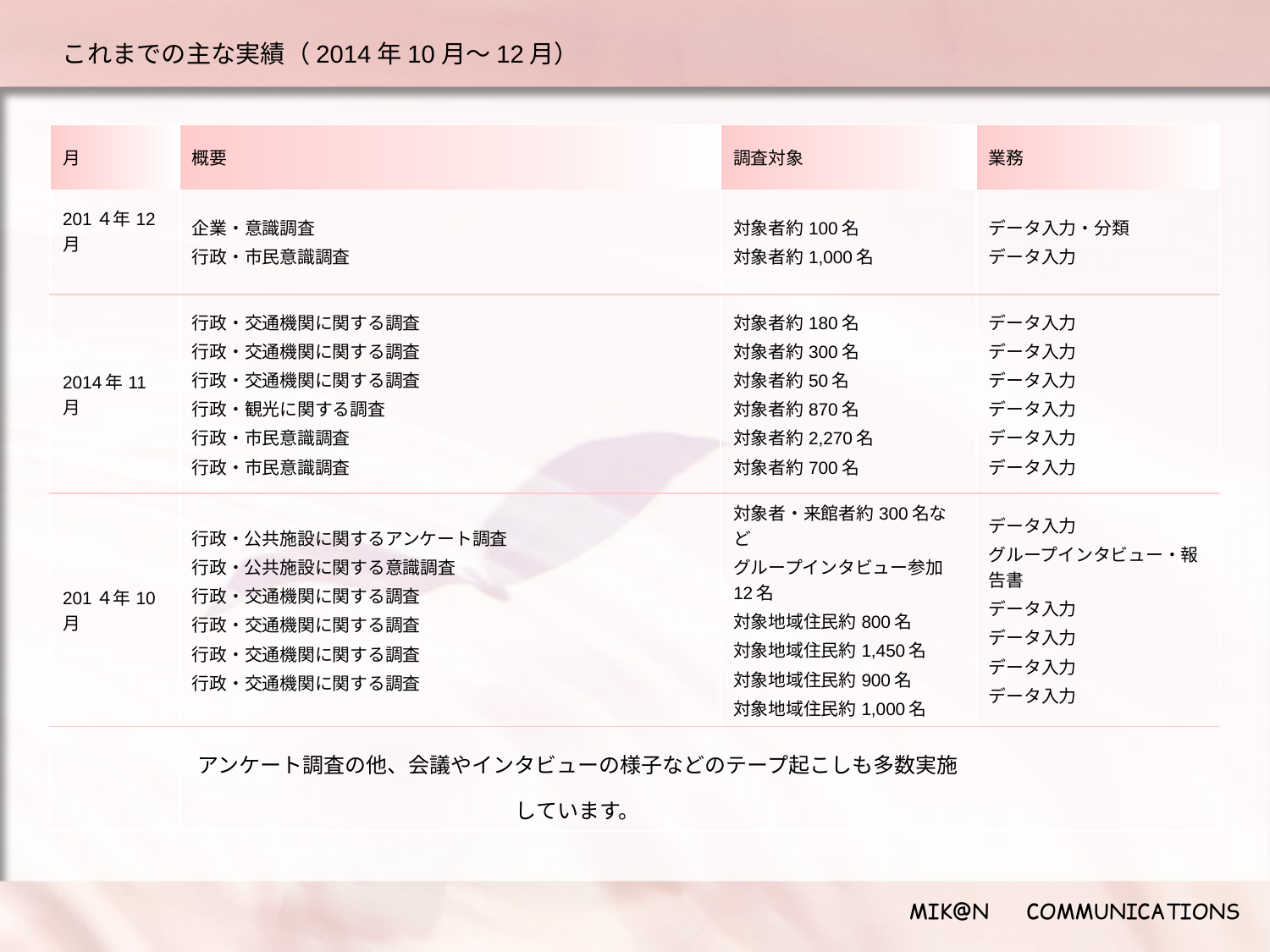

# これまでの主な実績（2014年10月～12月）
メディア・ローカルテレビ出演

| 月 | 概要 | 調査対象 | 業務 |
| --- | --- | --- | --- |
| 201４年12月 | 企業・意識調査 行政・市民意識調査 | 対象者約100名 対象者約1,000名 | データ入力・分類 データ入力 |
| 2014年11月 | 行政・交通機関に関する調査 行政・交通機関に関する調査 行政・交通機関に関する調査 行政・観光に関する調査 行政・市民意識調査 行政・市民意識調査 | 対象者約180名 対象者約300名 対象者約50名 対象者約870名 対象者約2,270名 対象者約700名 | データ入力 データ入力 データ入力 データ入力 データ入力 データ入力 |
| 201４年10月 | 行政・公共施設に関するアンケート調査 行政・公共施設に関する意識調査 行政・交通機関に関する調査 行政・交通機関に関する調査 行政・交通機関に関する調査 行政・交通機関に関する調査 | 対象者・来館者約300名など グループインタビュー参加12名 対象地域住民約800名 対象地域住民約1,450名 対象地域住民約900名 対象地域住民約1,000名 | データ入力 グループインタビュー・報告書 データ入力 データ入力 データ入力 データ入力 |
|  | アンケート調査の他、会議やインタビューの様子などのテープ起こしも多数実施しています。 |  |  |
MIK@N 　COMMUNICATIONS